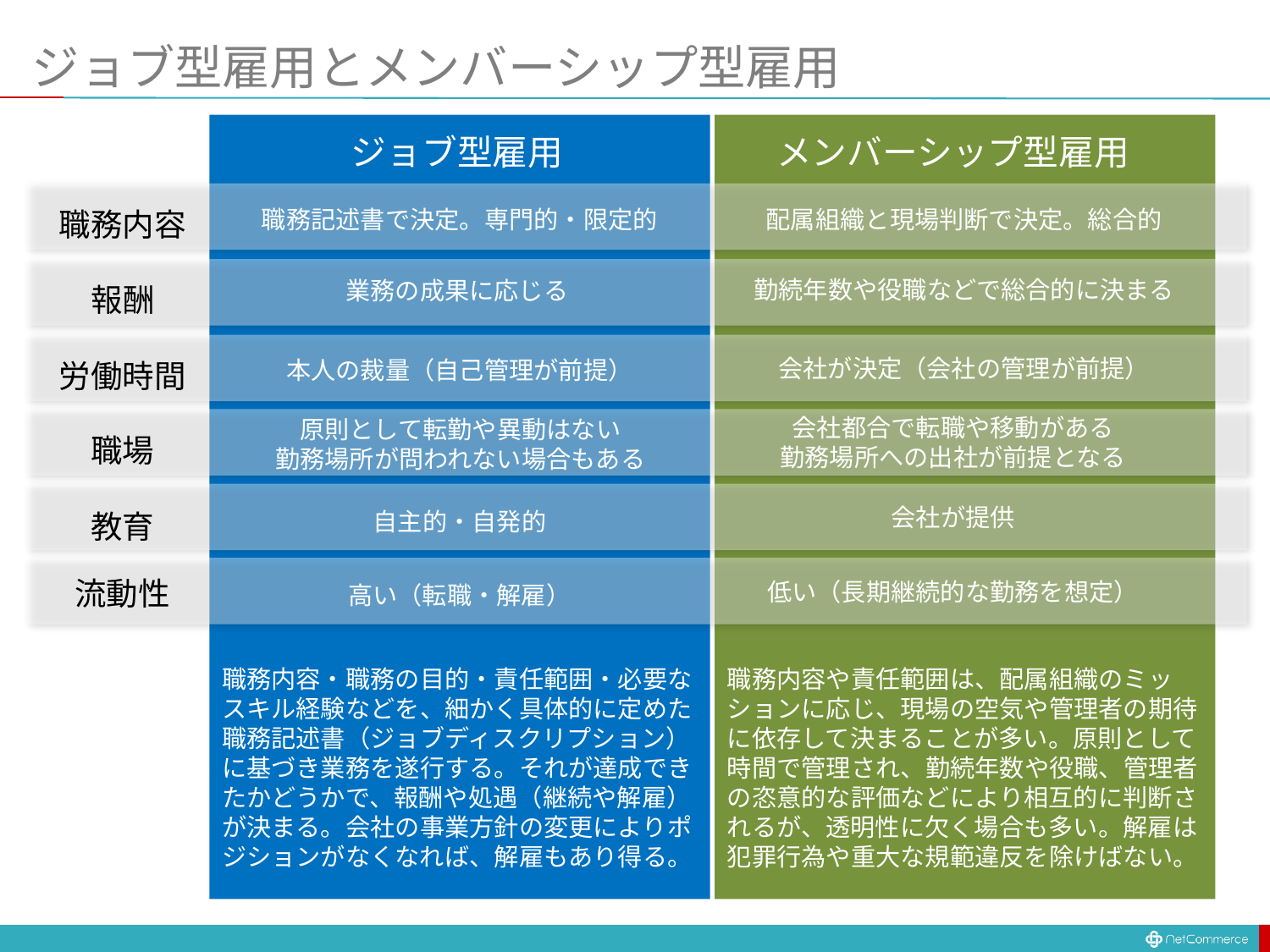

# ジョブ型雇用とメンバーシップ型雇用

メンバーシップ型雇用
ジョブ型雇用

職務記述書で決定。専門的・限定的
配属組織と現場判断で決定。総合的
職務内容

勤続年数や役職などで総合的に決まる
業務の成果に応じる
報酬

会社が決定（会社の管理が前提）
本人の裁量（自己管理が前提）
労働時間
会社都合で転職や移動がある
勤務場所への出社が前提となる
原則として転勤や異動はない
勤務場所が問われない場合もある

職場

会社が提供
自主的・自発的
教育

流動性
低い（長期継続的な勤務を想定）
高い（転職・解雇）
職務内容・職務の目的・責任範囲・必要なスキル経験などを、細かく具体的に定めた職務記述書（ジョブディスクリプション）に基づき業務を遂行する。それが達成できたかどうかで、報酬や処遇（継続や解雇）が決まる。会社の事業方針の変更によりポジションがなくなれば、解雇もあり得る。
職務内容や責任範囲は、配属組織のミッションに応じ、現場の空気や管理者の期待に依存して決まることが多い。原則として時間で管理され、勤続年数や役職、管理者の恣意的な評価などにより相互的に判断されるが、透明性に欠く場合も多い。解雇は犯罪行為や重大な規範違反を除けばない。